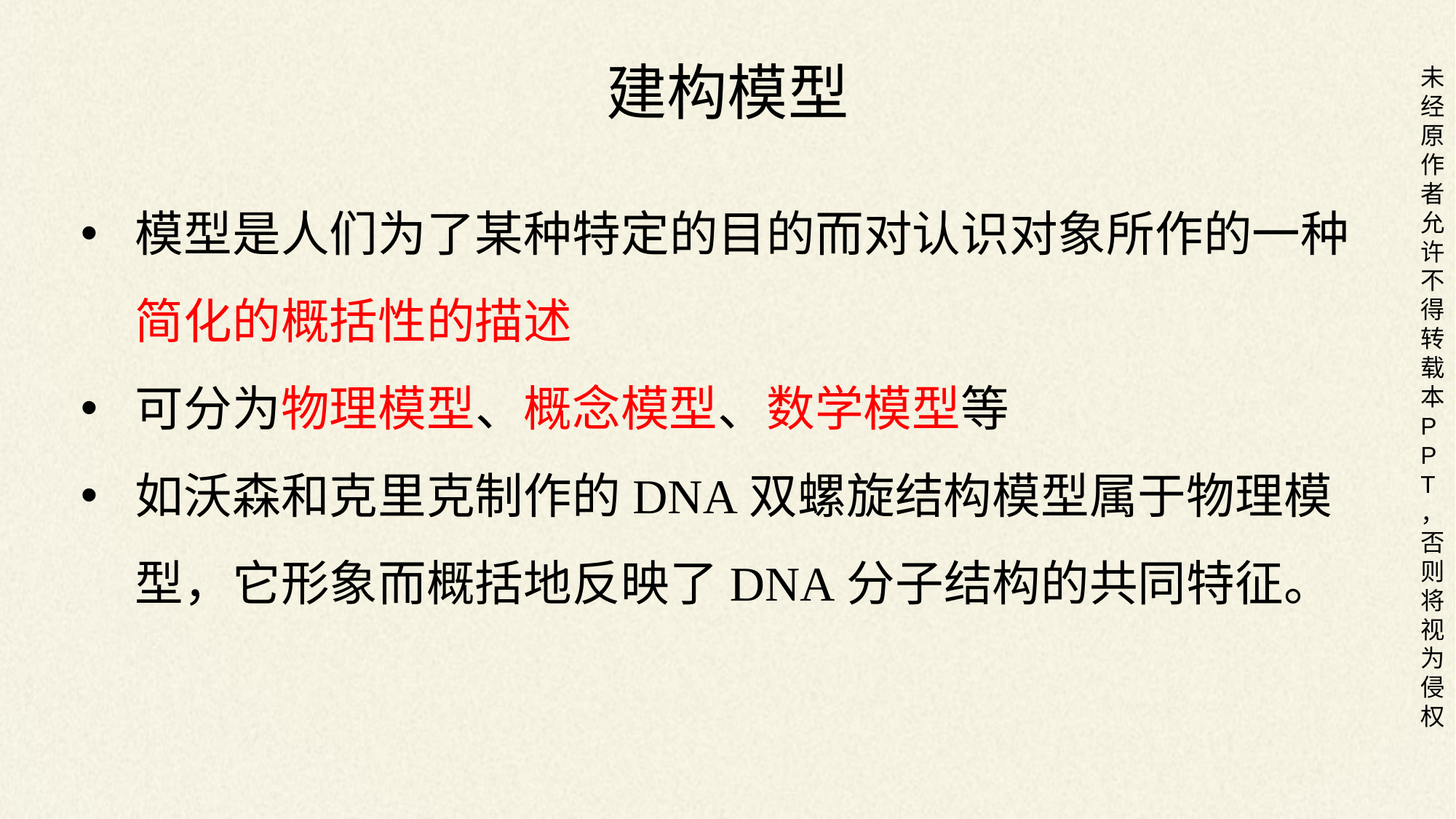

建构模型
模型是人们为了某种特定的目的而对认识对象所作的一种简化的概括性的描述
可分为物理模型、概念模型、数学模型等
如沃森和克里克制作的DNA双螺旋结构模型属于物理模型，它形象而概括地反映了DNA分子结构的共同特征。